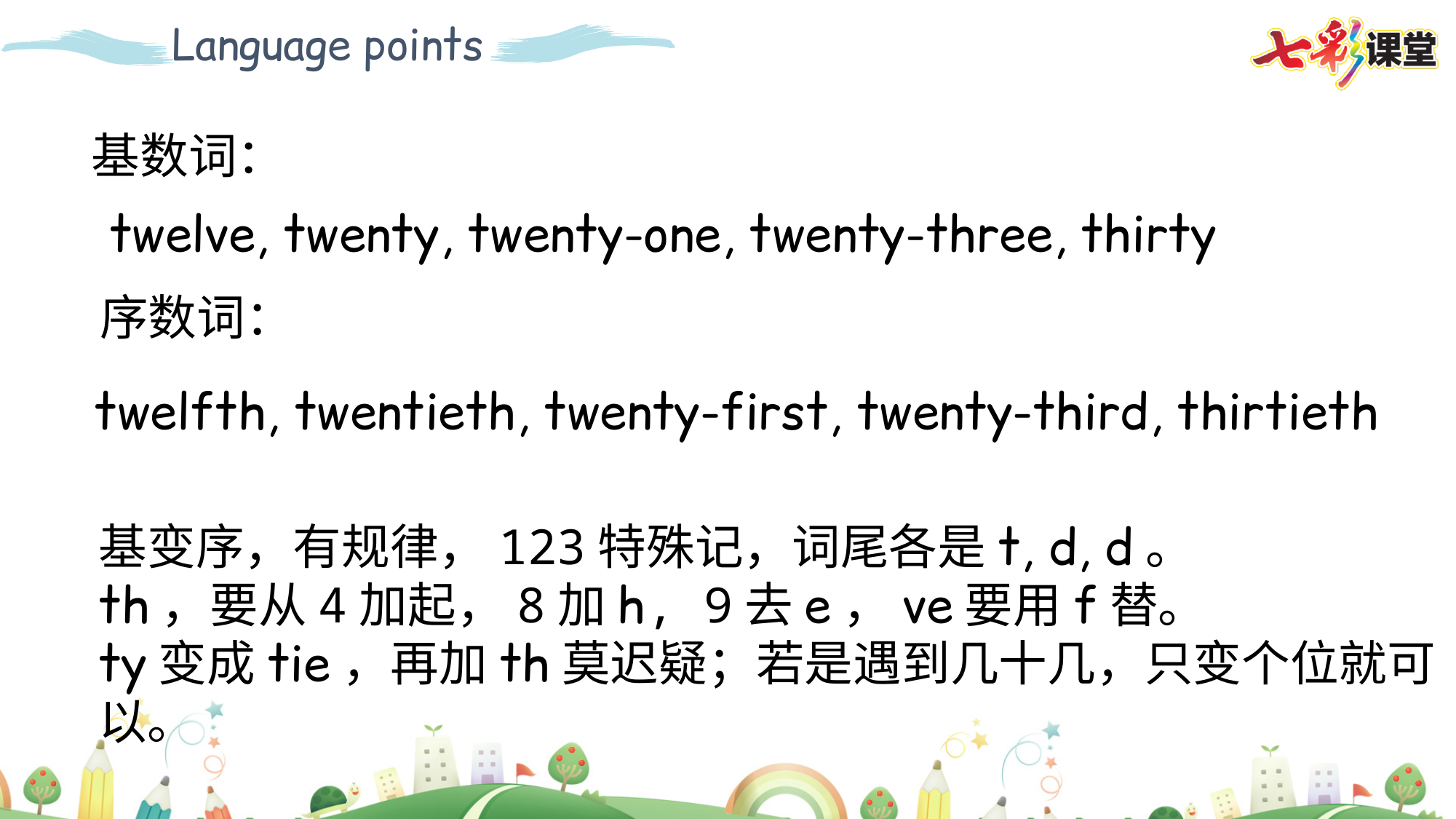

Language points

基数词：
twelve, twenty, twenty-one, twenty-three, thirty
序数词：
twelfth, twentieth, twenty-first, twenty-third, thirtieth
基变序，有规律，123特殊记，词尾各是t, d, d。
th，要从4加起，8加h, 9去e，ve要用f替。
ty变成tie，再加th莫迟疑；若是遇到几十几，只变个位就可以。